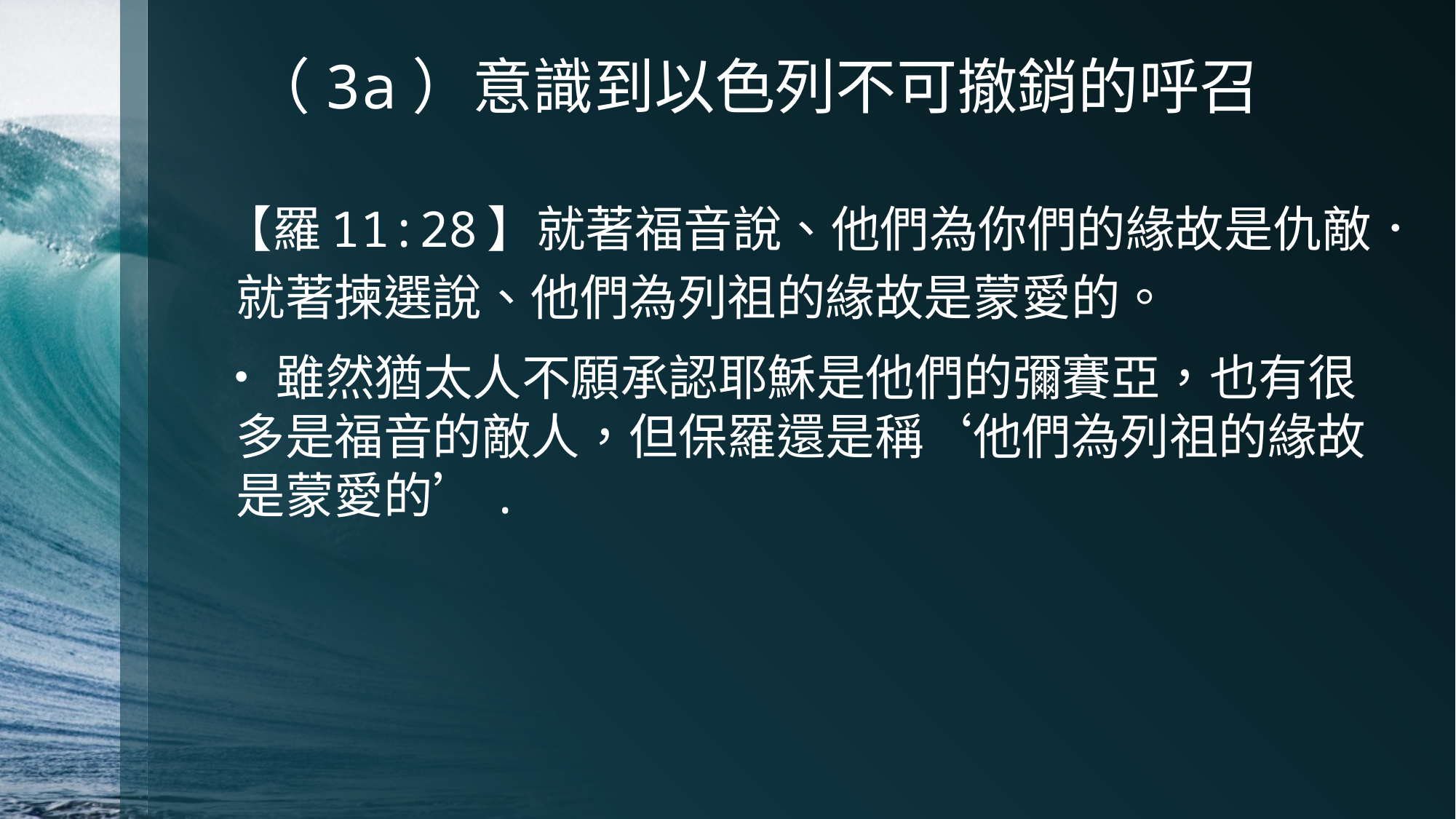

# （3a）意識到以色列不可撤銷的呼召
 【羅11:28】就著福音說、他們為你們的緣故是仇敵．就著揀選說、他們為列祖的緣故是蒙愛的。
  雖然猶太人不願承認耶穌是他們的彌賽亞，也有很多是福音的敵人，但保羅還是稱‘他們為列祖的緣故是蒙愛的’.